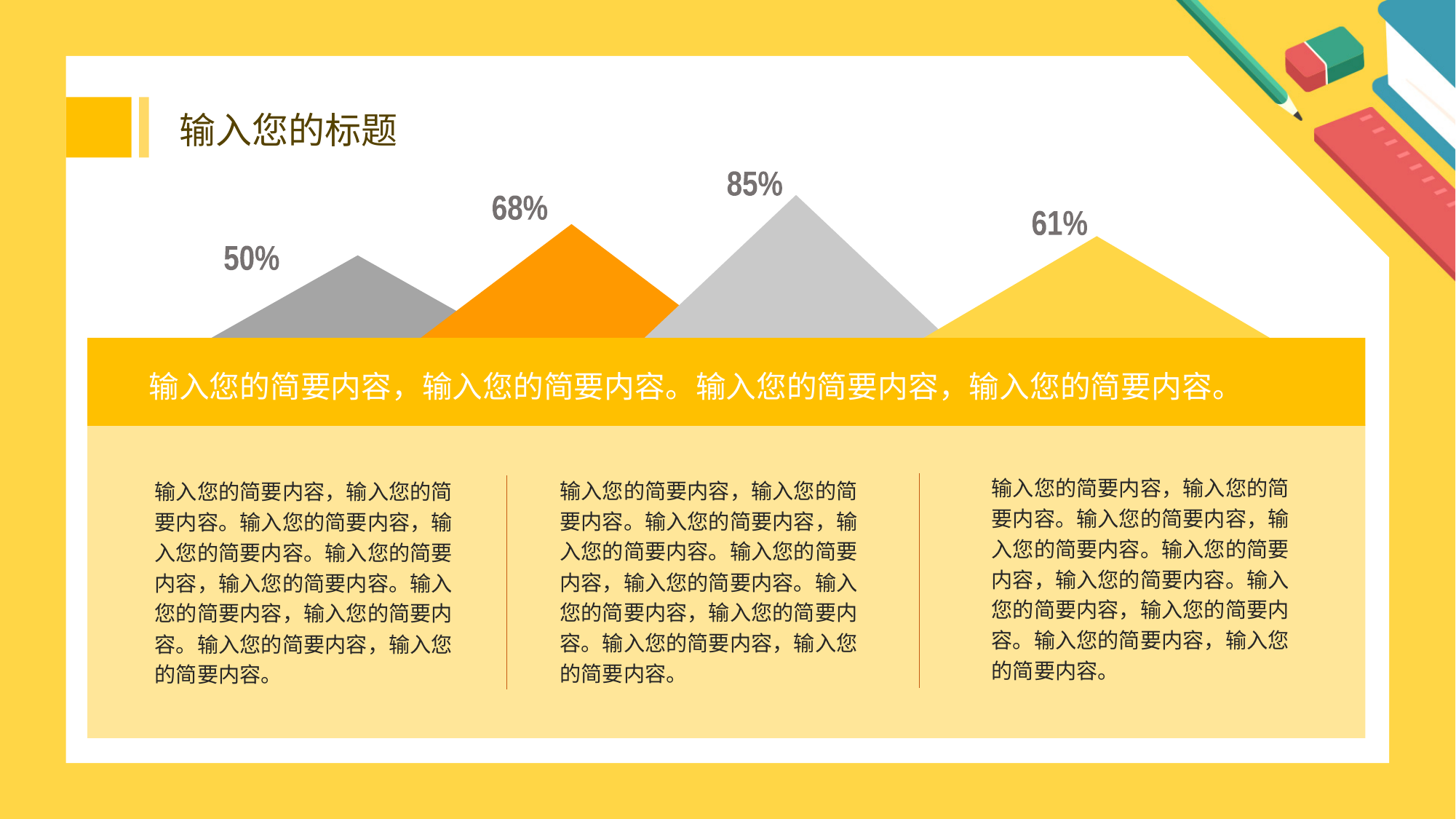

输入您的标题
85%

68%
61%

50%

输入您的简要内容，输入您的简要内容。输入您的简要内容，输入您的简要内容。

输入您的简要内容，输入您的简要内容。输入您的简要内容，输入您的简要内容。输入您的简要内容，输入您的简要内容。输入您的简要内容，输入您的简要内容。输入您的简要内容，输入您的简要内容。
输入您的简要内容，输入您的简要内容。输入您的简要内容，输入您的简要内容。输入您的简要内容，输入您的简要内容。输入您的简要内容，输入您的简要内容。输入您的简要内容，输入您的简要内容。
输入您的简要内容，输入您的简要内容。输入您的简要内容，输入您的简要内容。输入您的简要内容，输入您的简要内容。输入您的简要内容，输入您的简要内容。输入您的简要内容，输入您的简要内容。